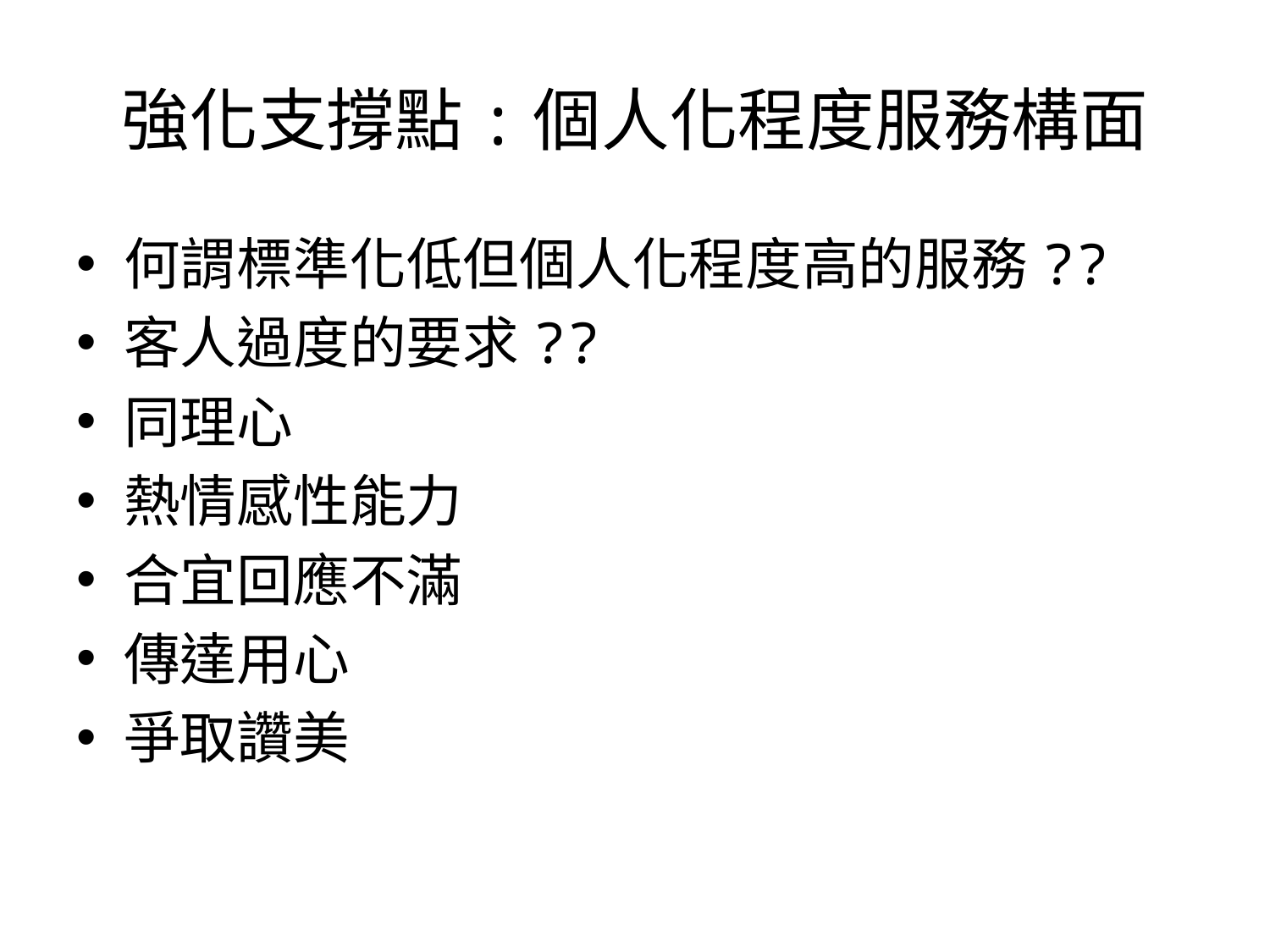

# 強化支撐點:個人化程度服務構面
何謂標準化低但個人化程度高的服務??
客人過度的要求??
同理心
熱情感性能力
合宜回應不滿
傳達用心
爭取讚美